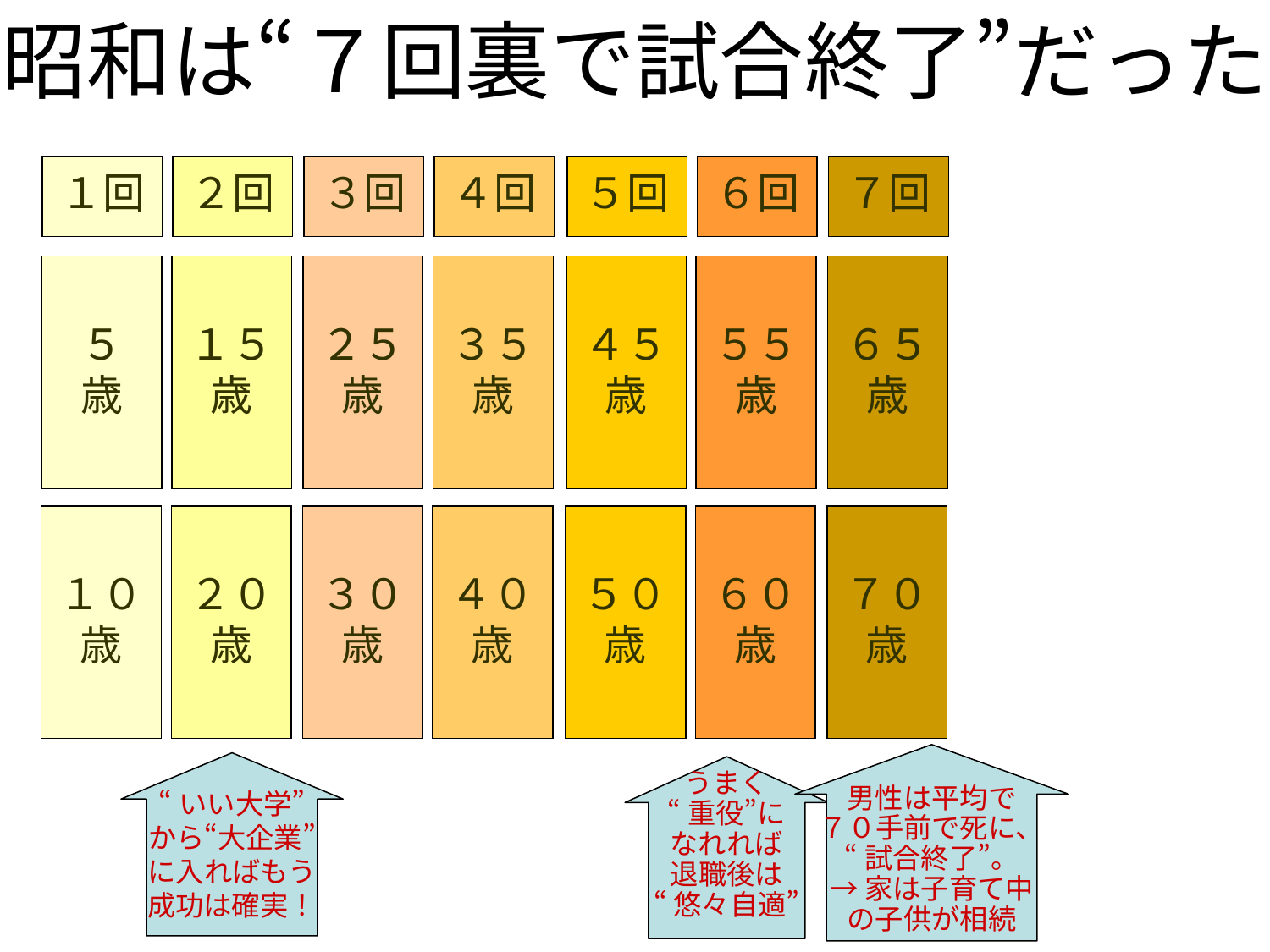

昭和は“７回裏で試合終了”だった

１回

２回

３回

４回

５回

６回

７回

５
歳

１５
歳

２５
歳

３５
歳

４５
歳

５５
歳

６５
歳

１０歳

２０歳

３０歳

４０歳

５０歳

６０歳

７０歳

男性は平均で
７０手前で死に、
“試合終了”。
→家は子育て中
の子供が相続

“いい大学”
から“大企業”
に入ればもう
成功は確実！

うまく
“重役”に
なれれば
退職後は
“悠々自適”